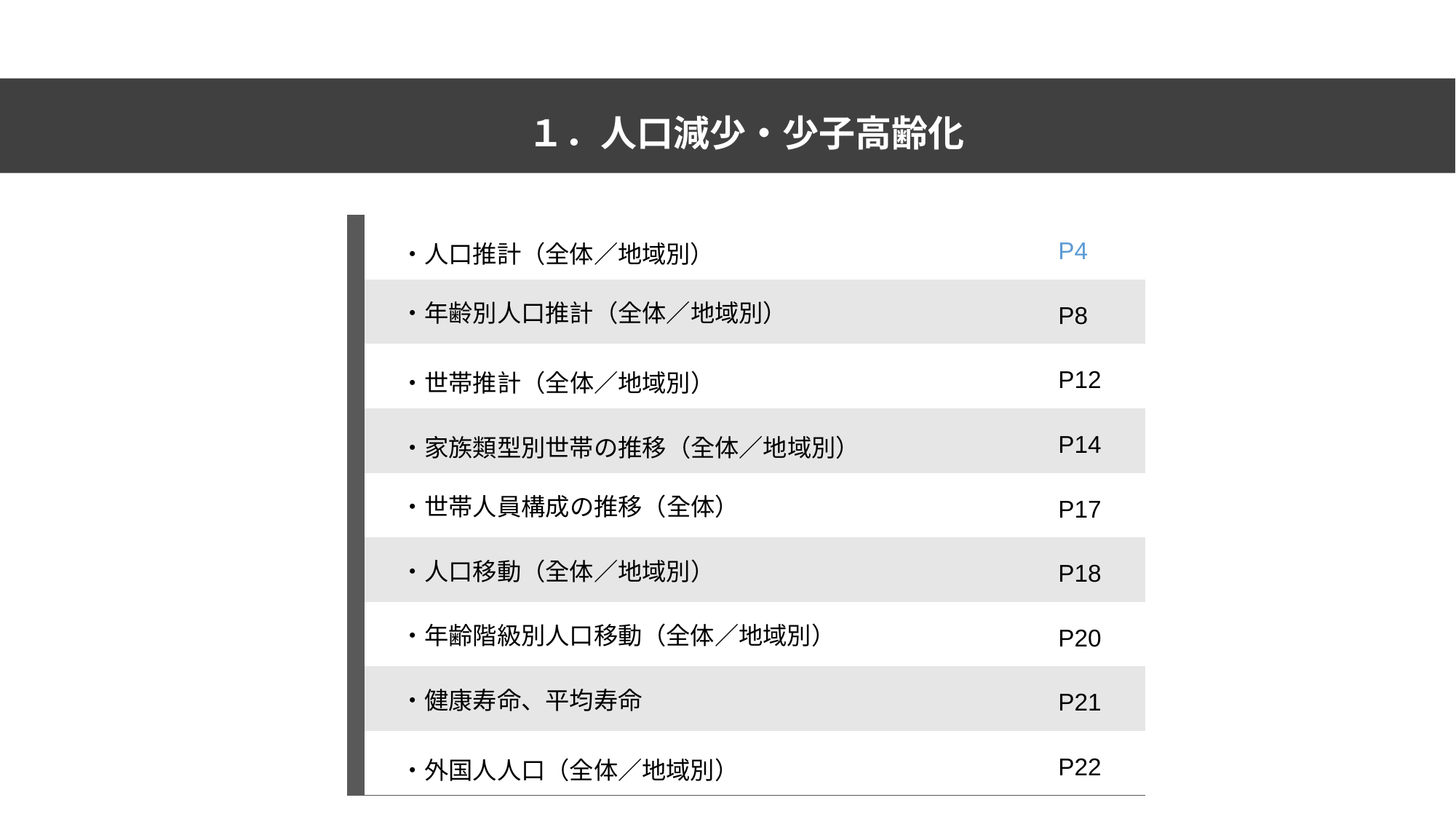

１．人口減少・少子高齢化
|  | ・人口推計（全体／地域別） | P4 |
| --- | --- | --- |
|  | ・年齢別人口推計（全体／地域別） | P8 |
|  | ・世帯推計（全体／地域別） | P12 |
|  | ・家族類型別世帯の推移（全体／地域別） | P14 |
|  | ・世帯人員構成の推移（全体） | P17 |
|  | ・人口移動（全体／地域別） | P18 |
|  | ・年齢階級別人口移動（全体／地域別） | P20 |
|  | ・健康寿命、平均寿命 | P21 |
|  | ・外国人人口（全体／地域別） | P22 |